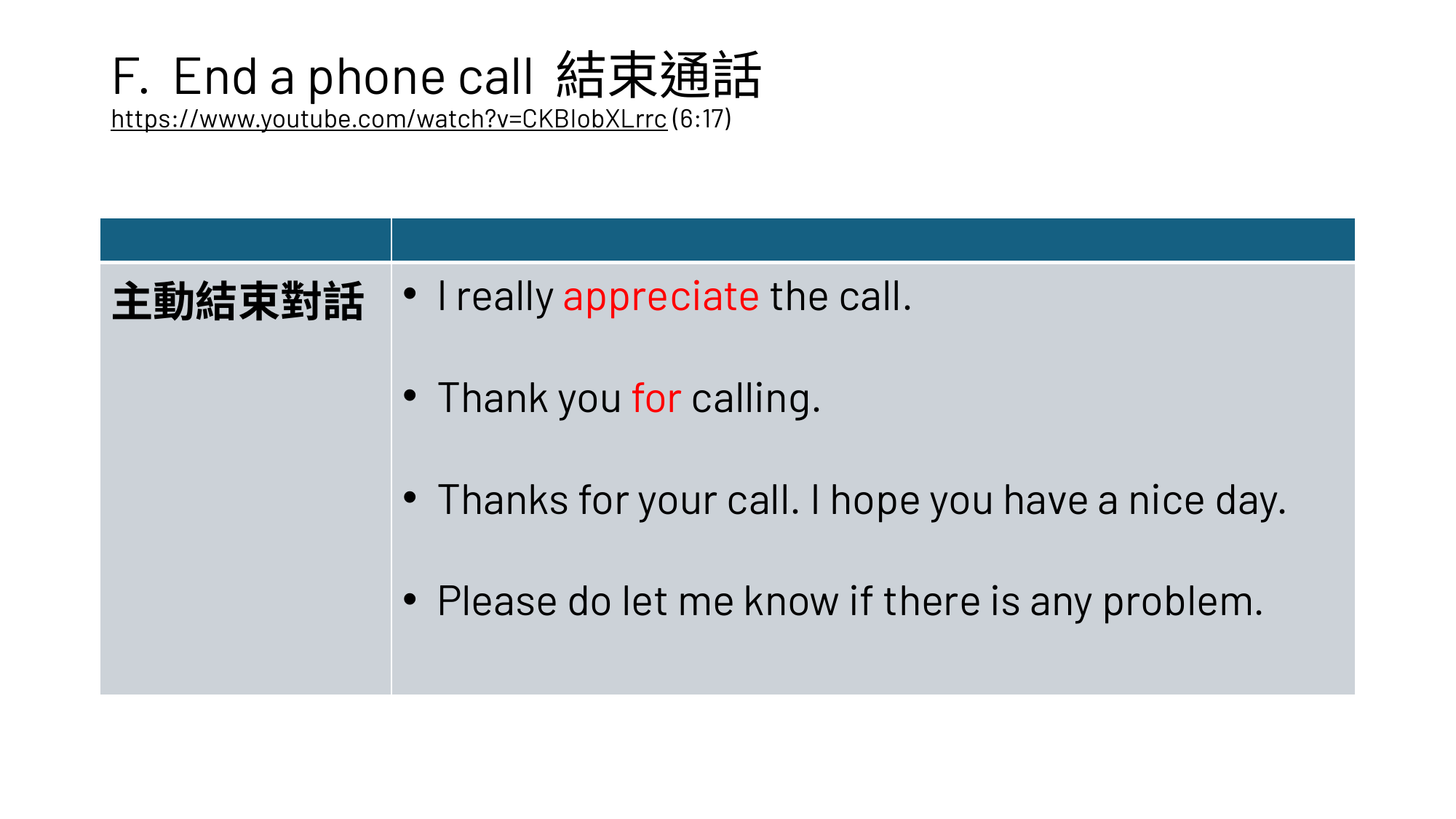

# F.  End a phone call 結束通話 https://www.youtube.com/watch?v=CKBIobXLrrc (6:17)
|  |  |
| --- | --- |
| 主動結束對話 | I really appreciate the call. Thank you for calling. Thanks for your call. I hope you have a nice day. Please do let me know if there is any problem. |